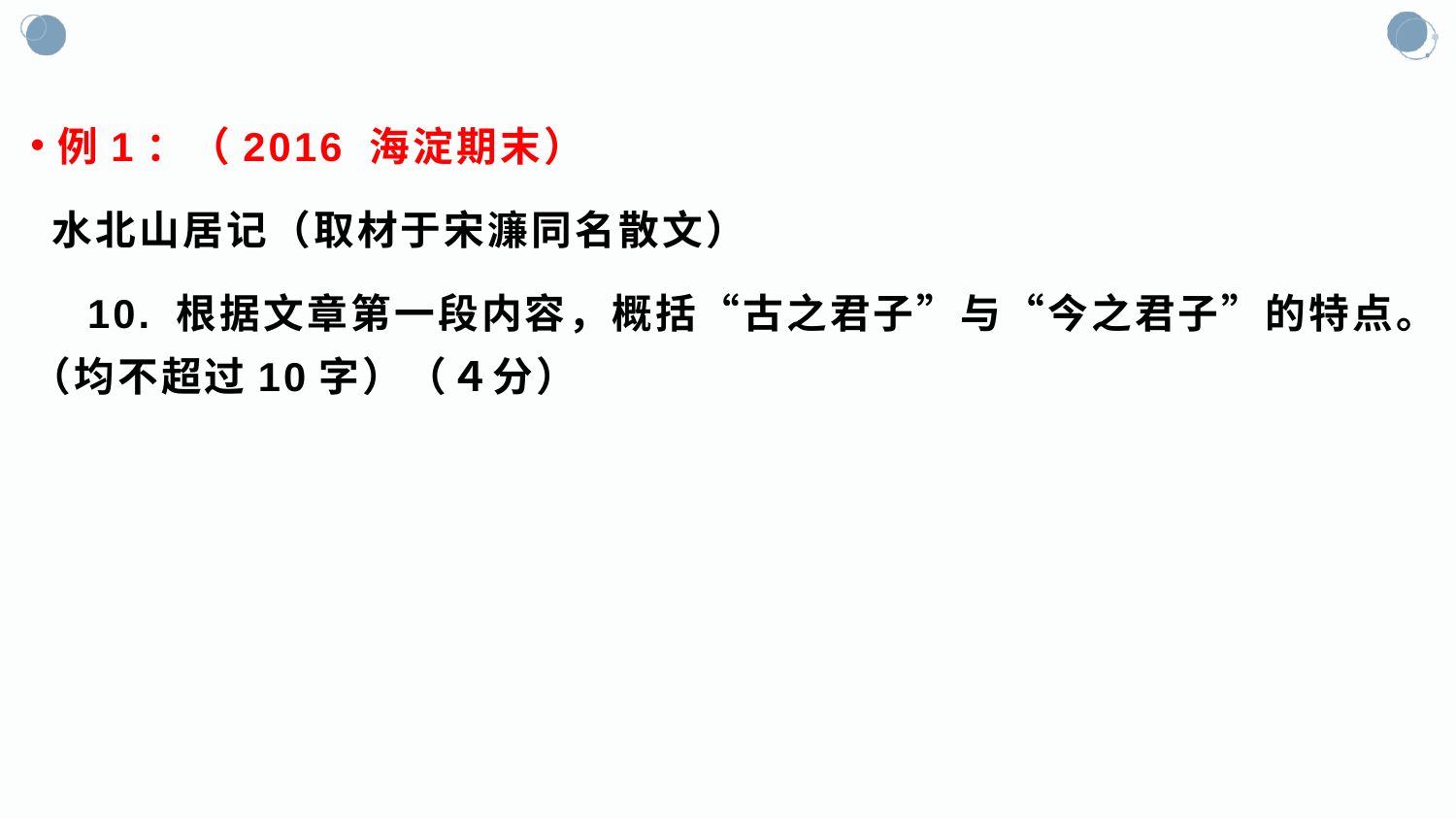

例1：（2016 海淀期末）
 水北山居记（取材于宋濂同名散文）
    10. 根据文章第一段内容，概括“古之君子”与“今之君子”的特点。（均不超过10字）（４分）